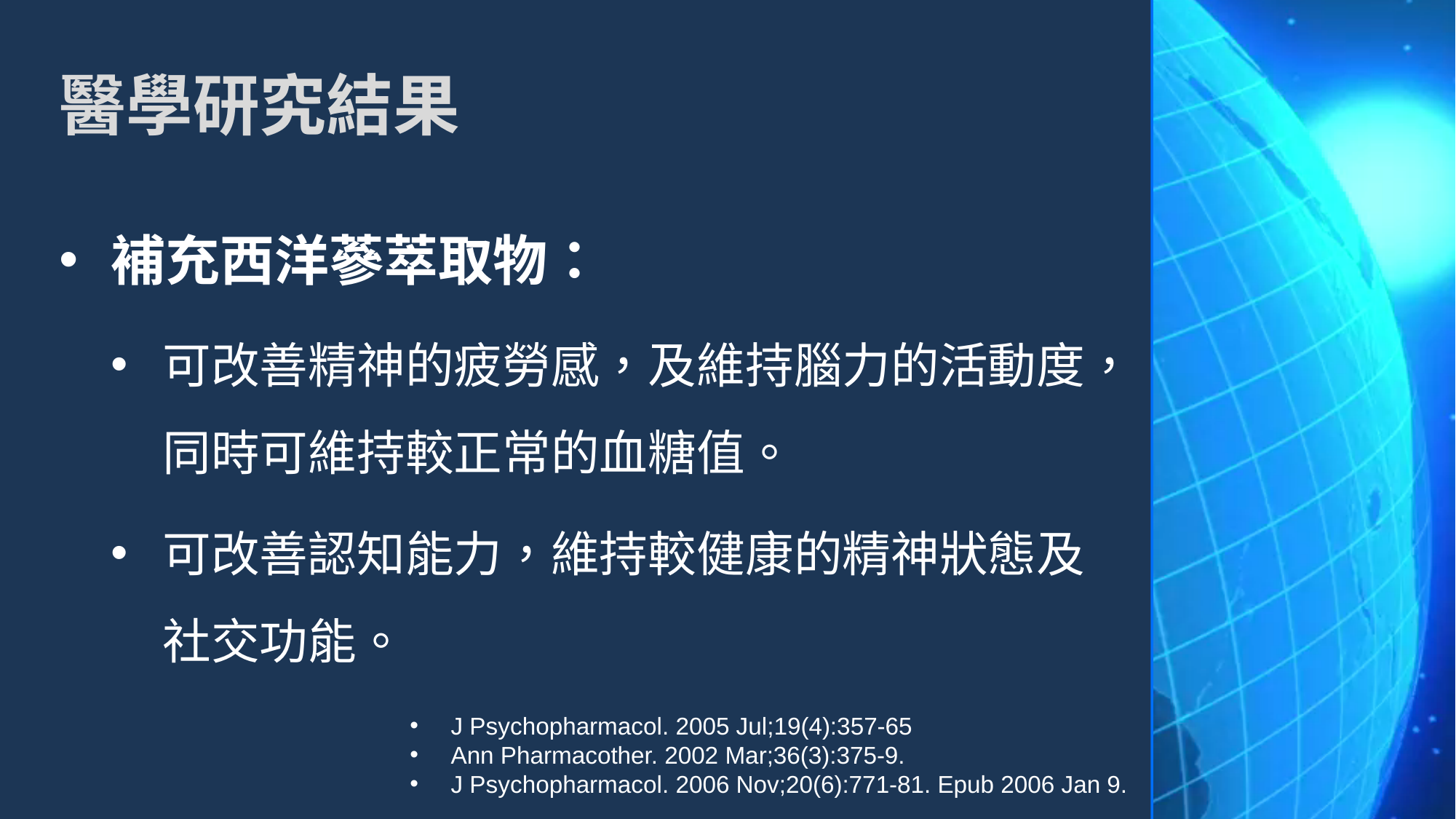

# 醫學研究結果
補充西洋蔘萃取物：
可改善精神的疲勞感，及維持腦力的活動度，同時可維持較正常的血糖值。
可改善認知能力，維持較健康的精神狀態及社交功能。
J Psychopharmacol. 2005 Jul;19(4):357-65
Ann Pharmacother. 2002 Mar;36(3):375-9.
J Psychopharmacol. 2006 Nov;20(6):771-81. Epub 2006 Jan 9.